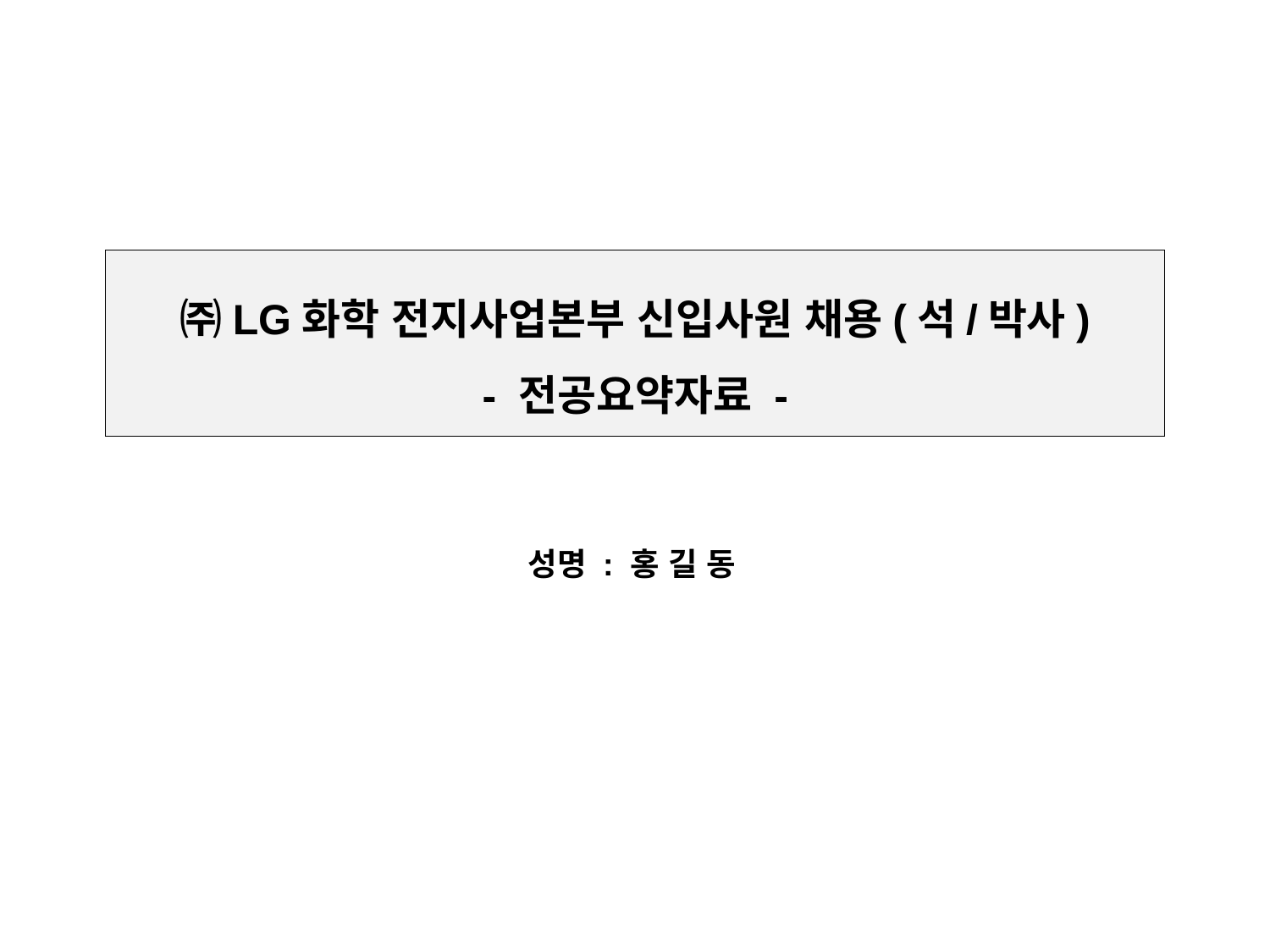

㈜LG화학 전지사업본부 신입사원 채용(석/박사)
- 전공요약자료 -
성명 : 홍 길 동